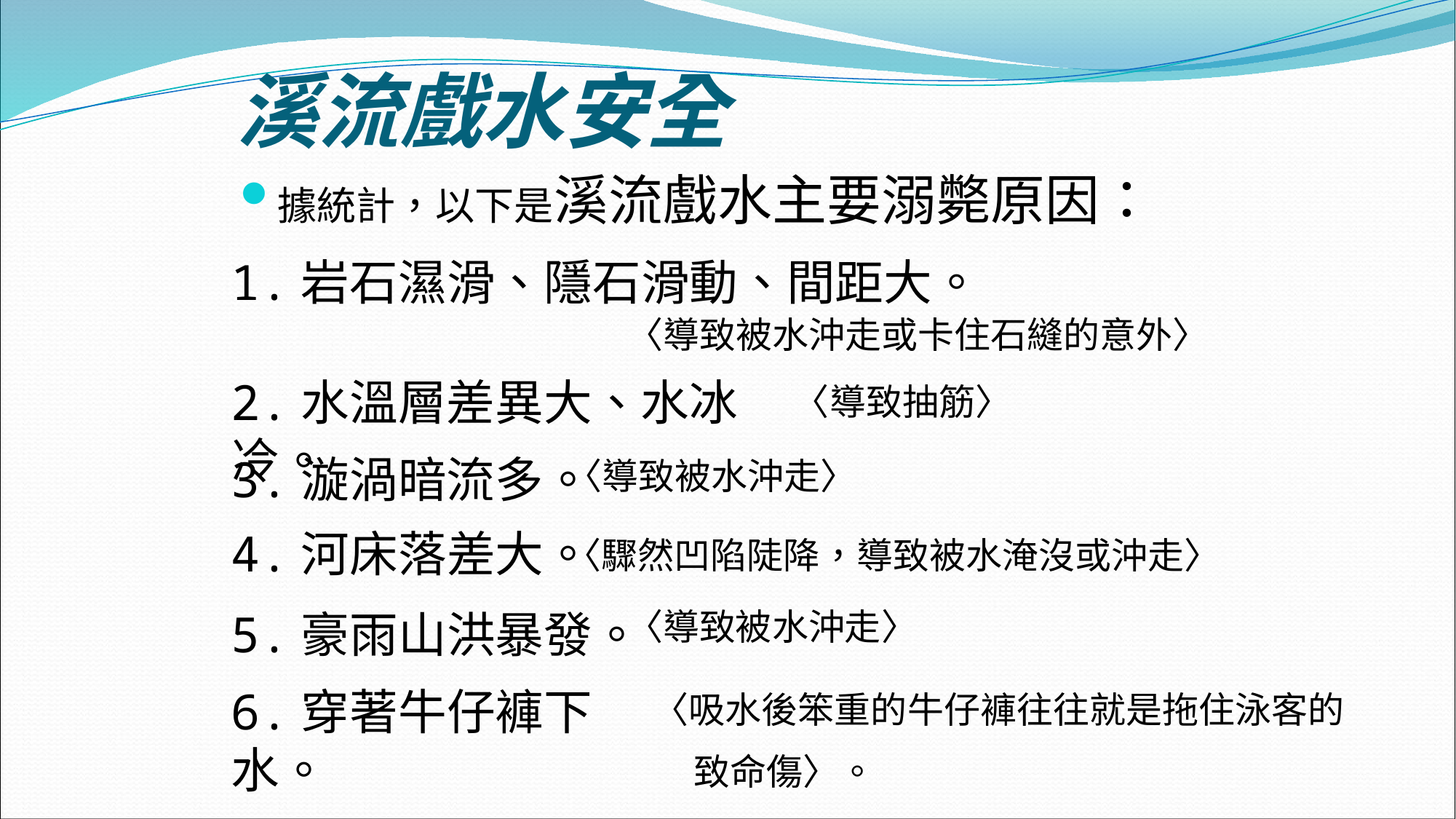

溪流戲水安全
據統計，以下是溪流戲水主要溺斃原因：
1.岩石濕滑、隱石滑動、間距大。
〈導致被水沖走或卡住石縫的意外〉
2.水溫層差異大、水冰冷。
〈導致抽筋〉
3.漩渦暗流多。
〈導致被水沖走〉
4.河床落差大。
〈驟然凹陷陡降，導致被水淹沒或沖走〉
〈導致被水沖走〉
5.豪雨山洪暴發。
6.穿著牛仔褲下水。
〈吸水後笨重的牛仔褲往往就是拖住泳客的
    致命傷〉。